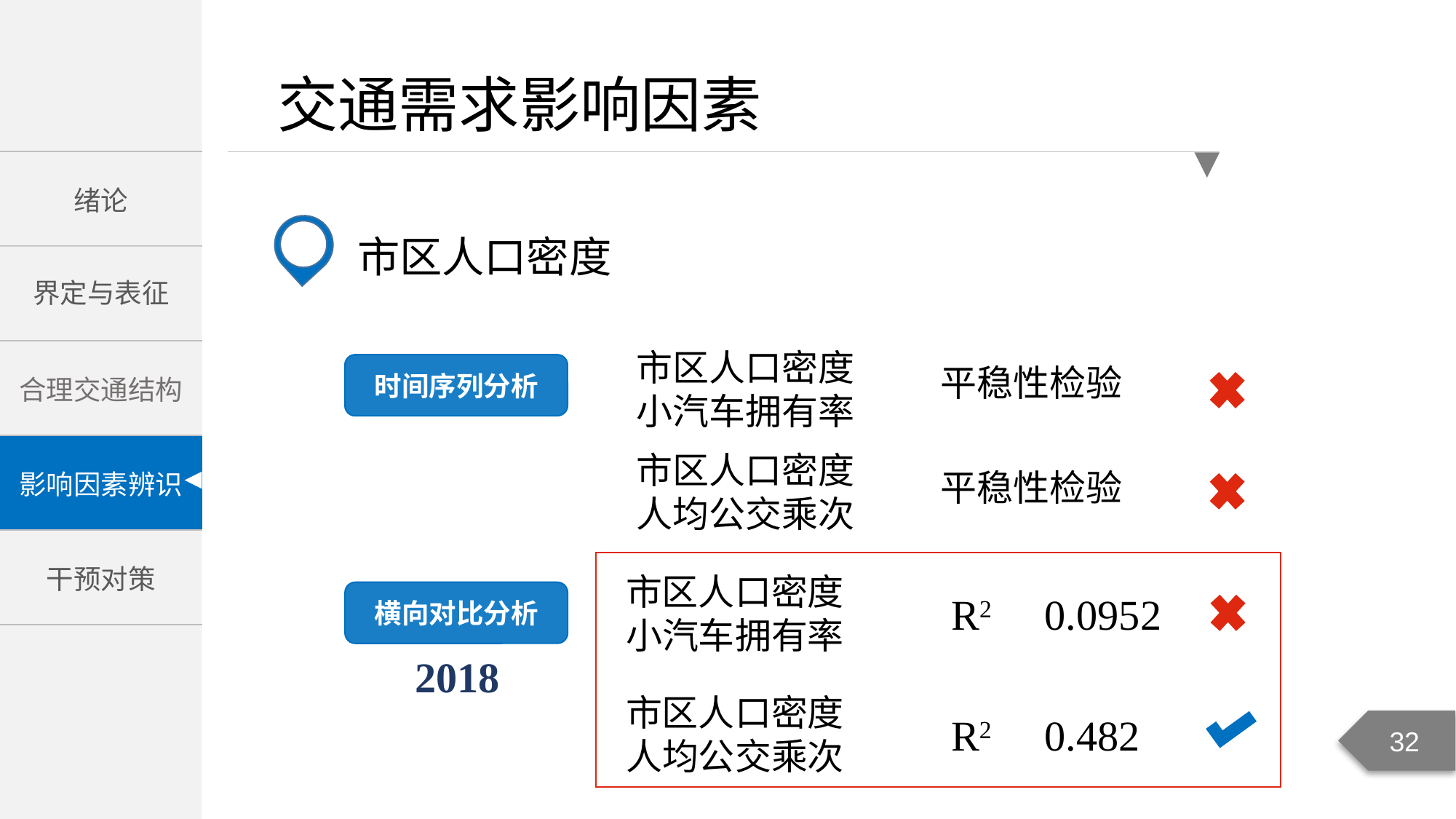

市区人口密度
市区人口密度
小汽车拥有率
时间序列分析
平稳性检验

市区人口密度
人均公交乘次
平稳性检验

市区人口密度
小汽车拥有率
横向对比分析
R2     0.0952

2018
市区人口密度
人均公交乘次
R2     0.482